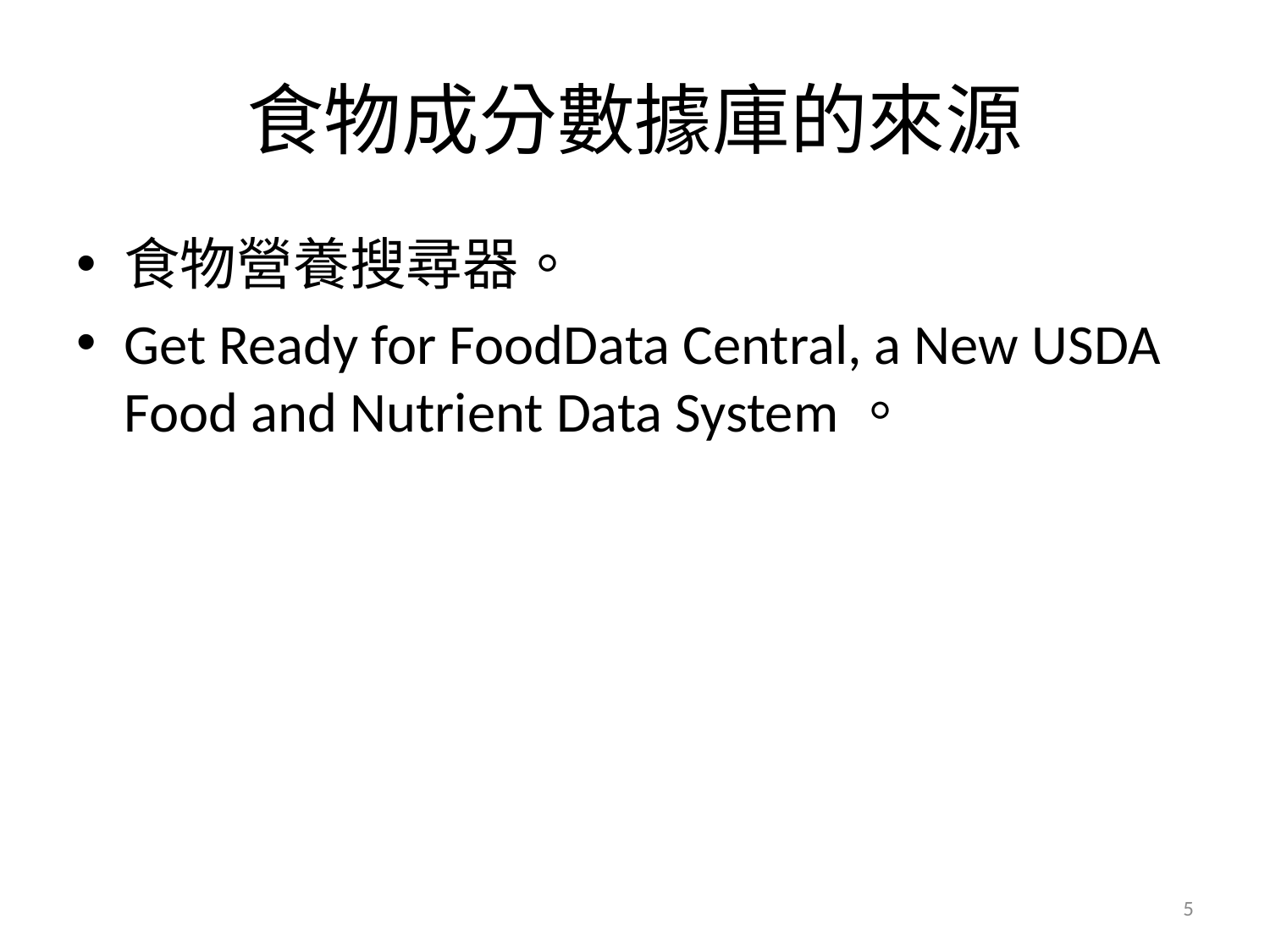

# 食物成分數據庫的來源
食物營養搜尋器。
Get Ready for FoodData Central, a New USDA Food and Nutrient Data System。
5